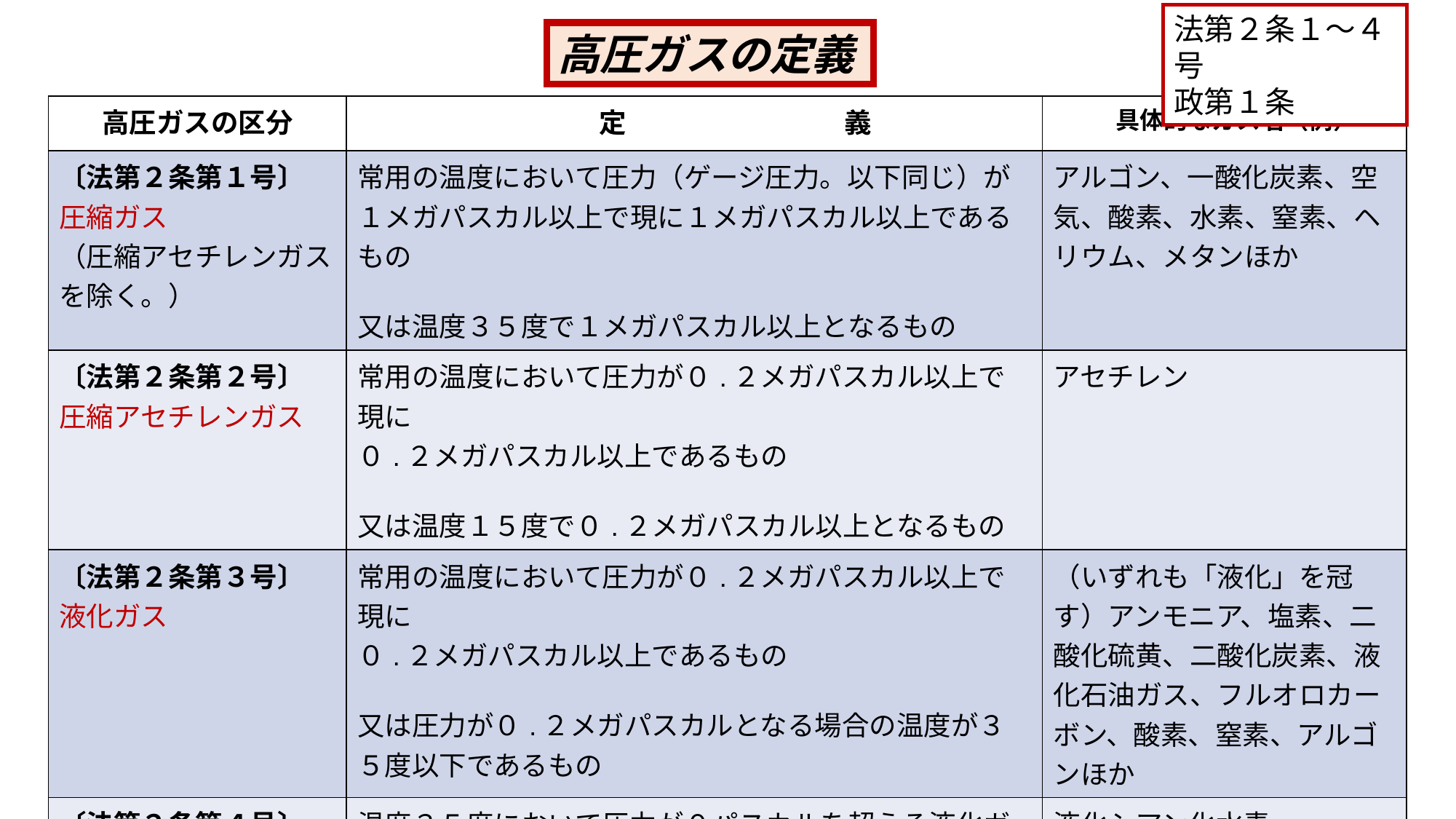

法第２条１～４号
政第１条
高圧ガスの定義
| 高圧ガスの区分 | 定　　　　　　　　義 | 具体的なガス名（例） |
| --- | --- | --- |
| 〔法第２条第１号〕 圧縮ガス （圧縮アセチレンガスを除く。） | 常用の温度において圧力（ゲージ圧力。以下同じ）が１メガパスカル以上で現に１メガパスカル以上であるもの　 又は温度３５度で１メガパスカル以上となるもの | アルゴン、一酸化炭素、空気、酸素、水素、窒素、ヘリウム、メタンほか |
| 〔法第２条第２号〕 圧縮アセチレンガス | 常用の温度において圧力が０.２メガパスカル以上で現に ０.２メガパスカル以上であるもの 又は温度１５度で０.２メガパスカル以上となるもの | アセチレン |
| 〔法第２条第３号〕 液化ガス | 常用の温度において圧力が０.２メガパスカル以上で現に ０.２メガパスカル以上であるもの 又は圧力が０.２メガパスカルとなる場合の温度が３５度以下であるもの | （いずれも「液化」を冠す）アンモニア、塩素、二酸化硫黄、二酸化炭素、液化石油ガス、フルオロカーボン、酸素、窒素、アルゴンほか |
| 〔法第２条第４号〕 第３号に掲げるものを除くほか、右の定義に該当する液化ガス | 温度３５度において圧力が０パスカルを超える液化ガスのうち、液化シアン化水素、液化ブロムメチル又はその他のガスであって、政令で定めるもの | 液化シアン化水素 液化ブロムメチル 液化酸化エチレン |